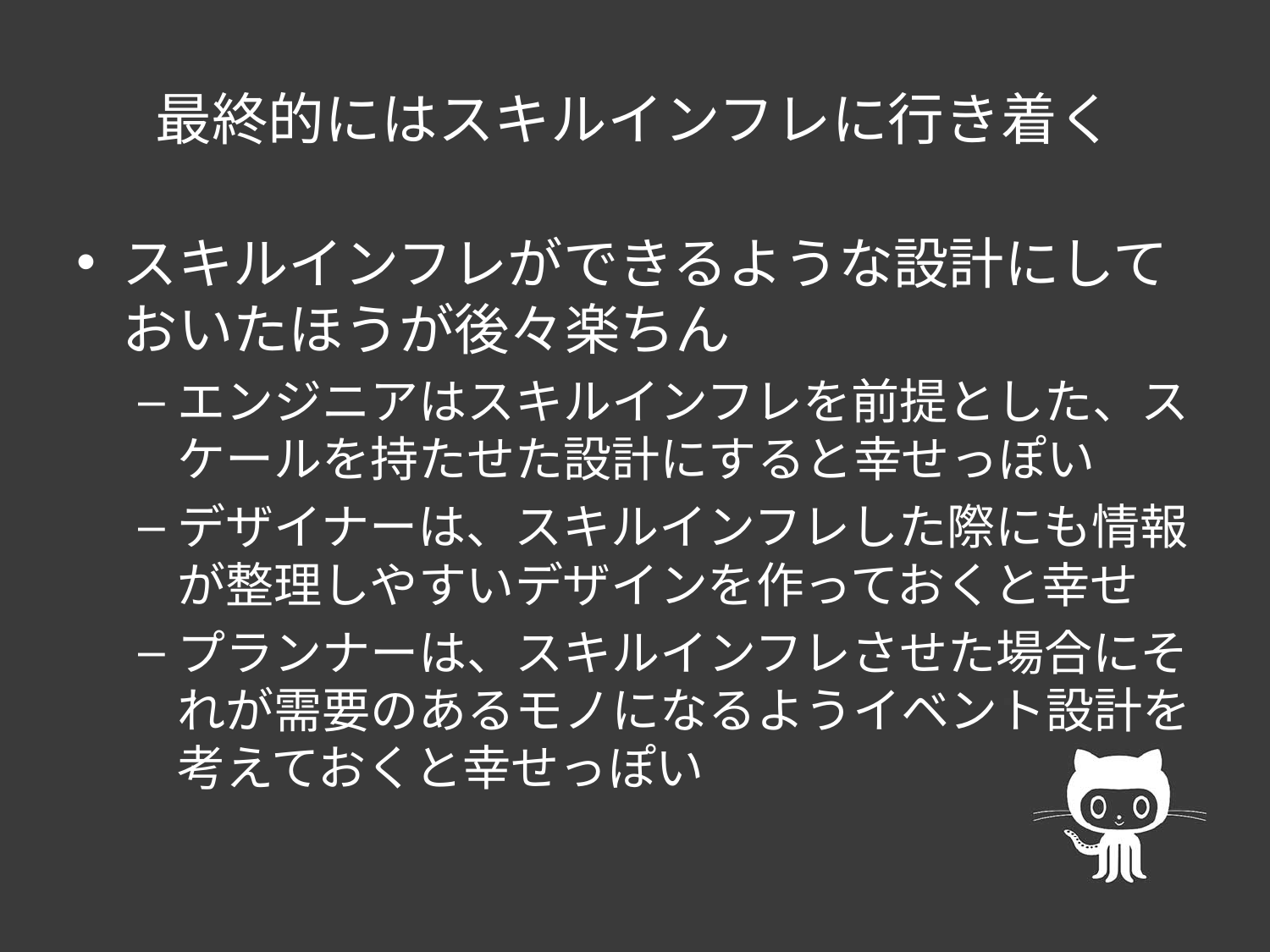

# 最終的にはスキルインフレに行き着く
スキルインフレができるような設計にしておいたほうが後々楽ちん
エンジニアはスキルインフレを前提とした、スケールを持たせた設計にすると幸せっぽい
デザイナーは、スキルインフレした際にも情報が整理しやすいデザインを作っておくと幸せ
プランナーは、スキルインフレさせた場合にそれが需要のあるモノになるようイベント設計を考えておくと幸せっぽい